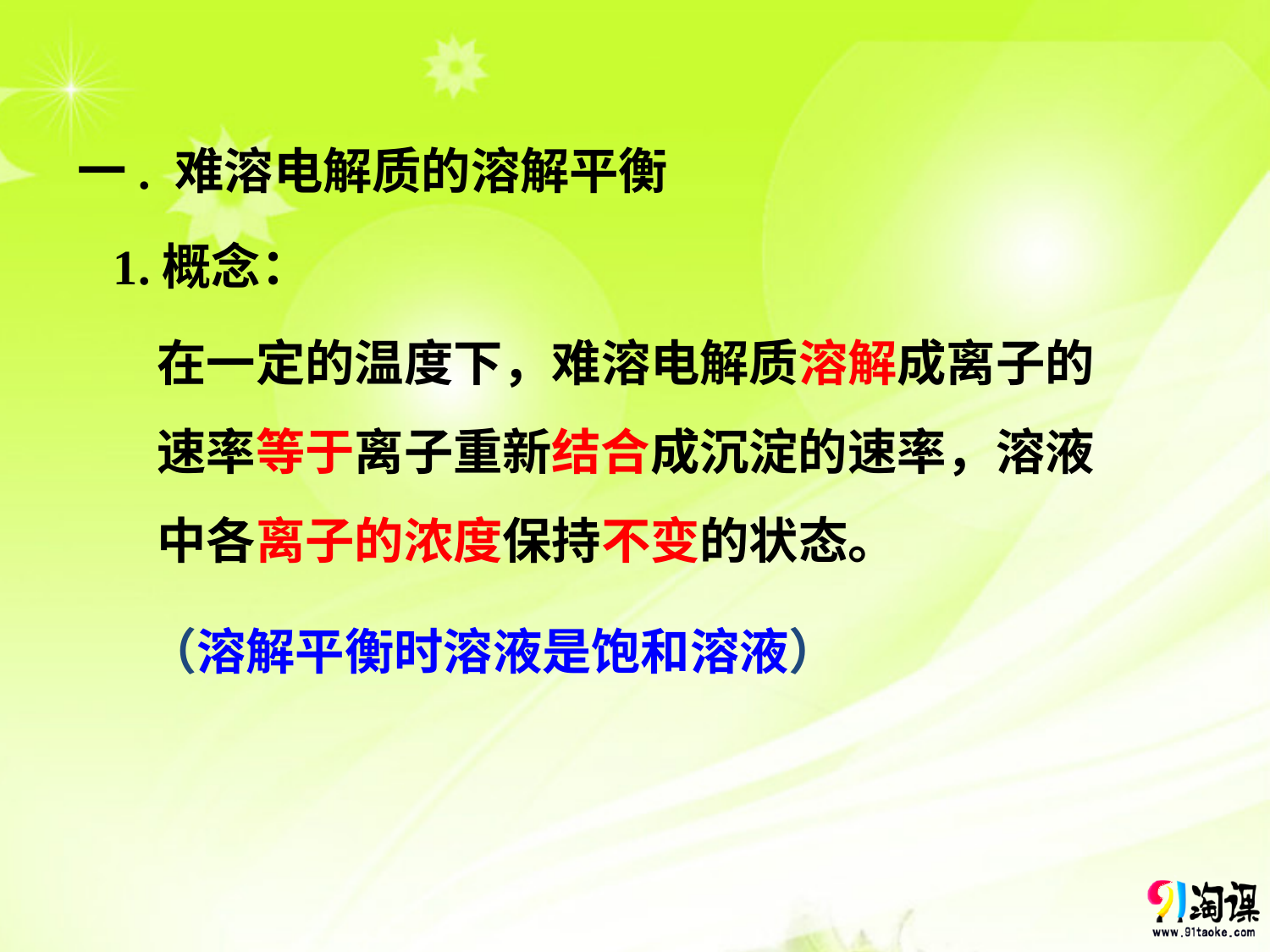

一. 难溶电解质的溶解平衡
1.概念：
在一定的温度下，难溶电解质溶解成离子的速率等于离子重新结合成沉淀的速率，溶液中各离子的浓度保持不变的状态。
（溶解平衡时溶液是饱和溶液）